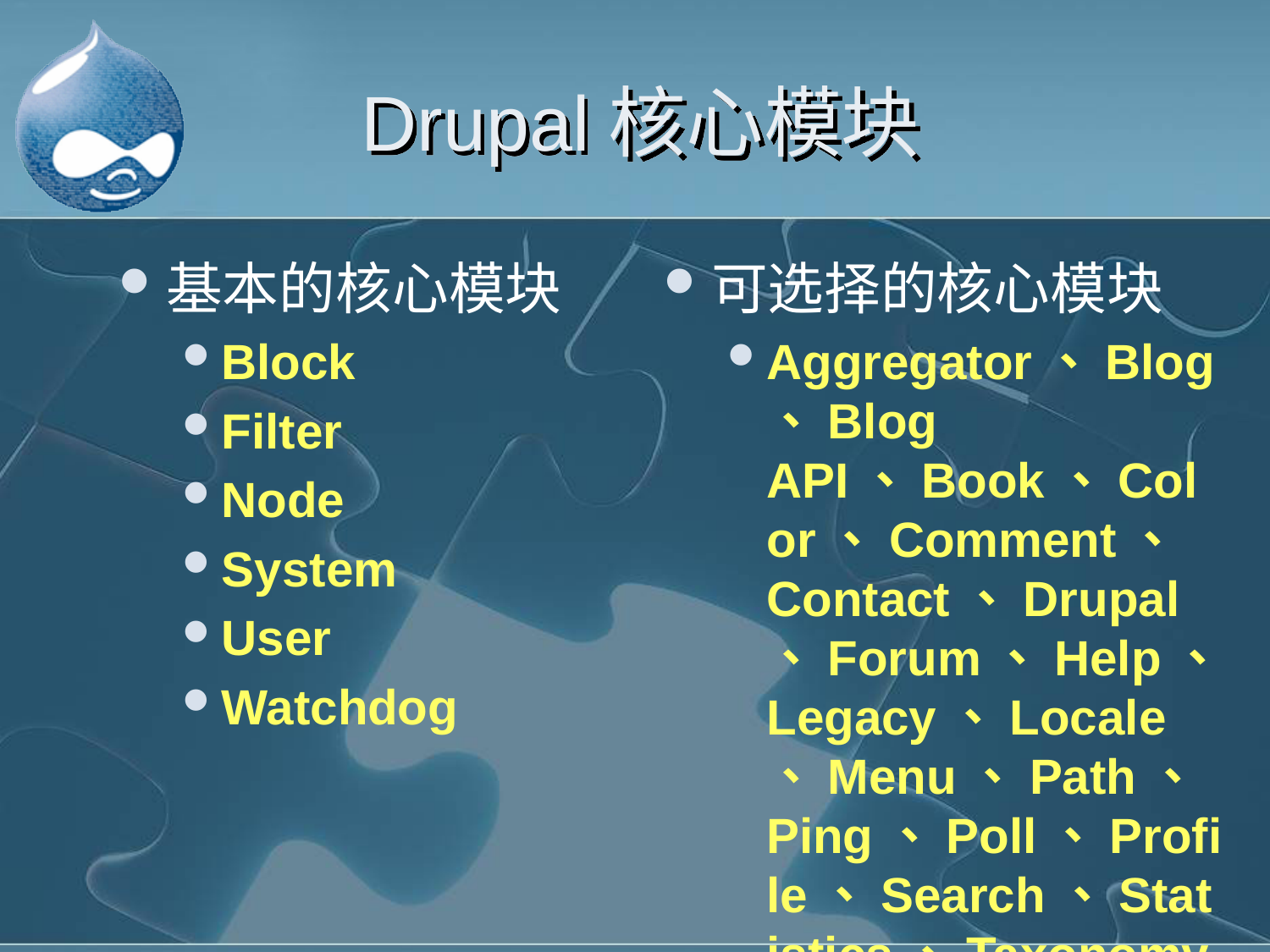

# Drupal核心模块
基本的核心模块
Block
Filter
Node
System
User
Watchdog
可选择的核心模块
Aggregator、Blog、Blog API、Book、Color、Comment、Contact、Drupal、Forum、Help、Legacy、Locale、Menu、Path、Ping、Poll、Profile、Search、Statistics、Taxonomy、Throttle、Tracker、Upload